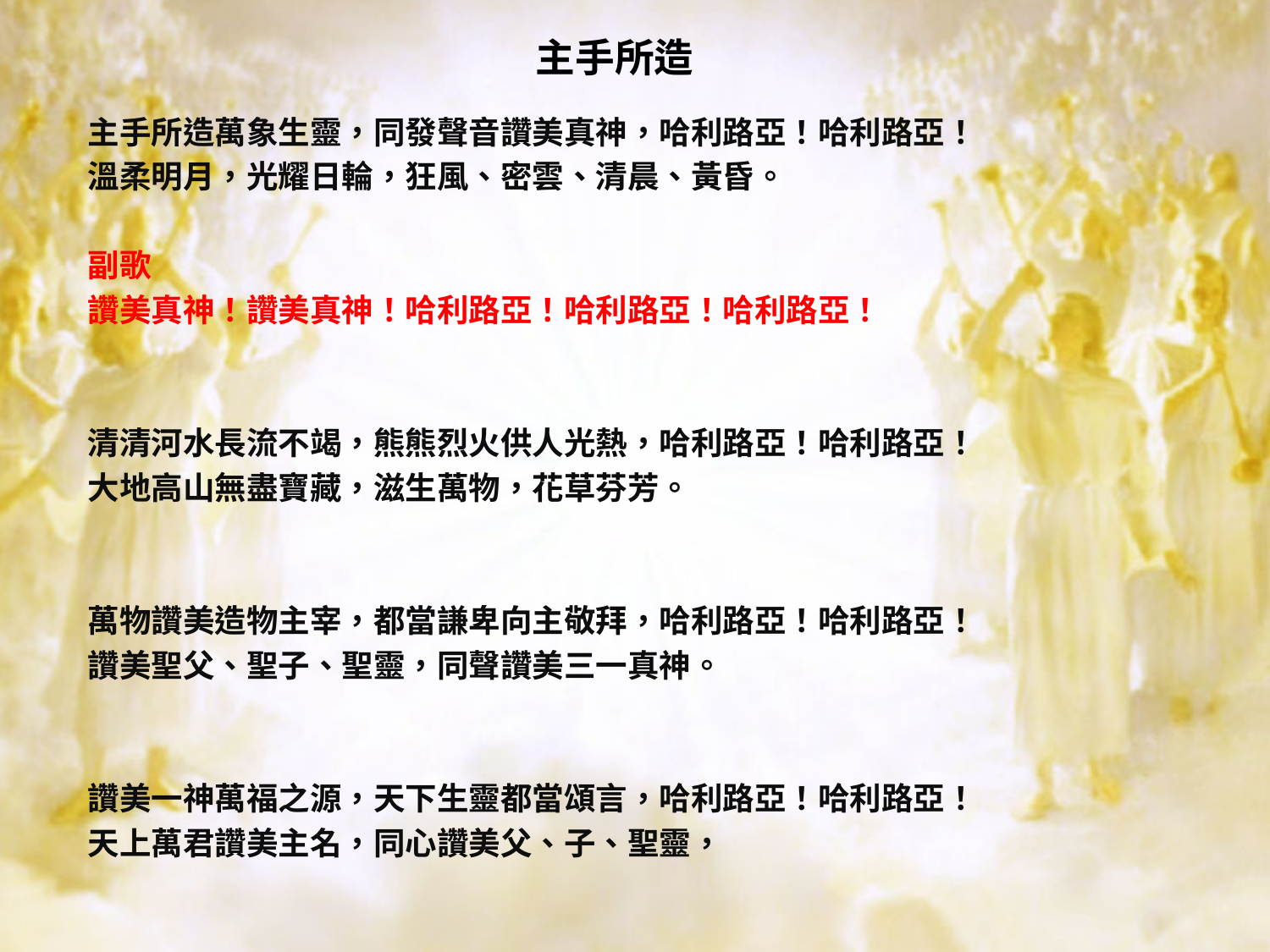

# 主手所造
主手所造萬象生靈，同發聲音讚美真神，哈利路亞！哈利路亞！
溫柔明月，光耀日輪，狂風、密雲、清晨、黃昏。

副歌
讚美真神！讚美真神！哈利路亞！哈利路亞！哈利路亞！

清清河水長流不竭，熊熊烈火供人光熱，哈利路亞！哈利路亞！
大地高山無盡寶藏，滋生萬物，花草芬芳。

萬物讚美造物主宰，都當謙卑向主敬拜，哈利路亞！哈利路亞！
讚美聖父、聖子、聖靈，同聲讚美三一真神。

讚美一神萬福之源，天下生靈都當頌言，哈利路亞！哈利路亞！
天上萬君讚美主名，同心讚美父、子、聖靈，